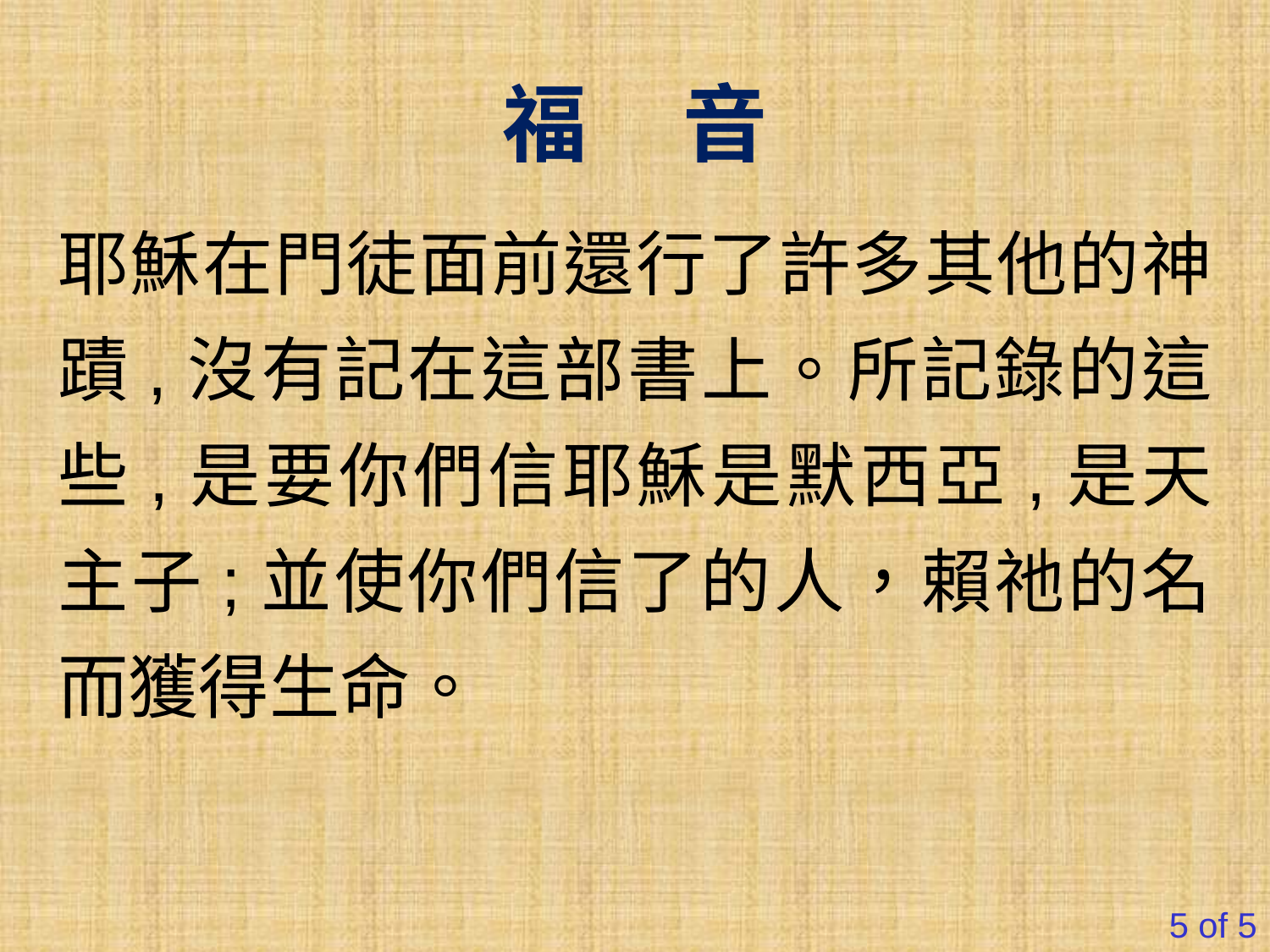

福     音

耶穌在門徒面前還行了許多其他的神蹟,沒有記在這部書上。所記錄的這些,是要你們信耶穌是默西亞,是天主子;並使你們信了的人，賴祂的名而獲得生命。

5 of 5